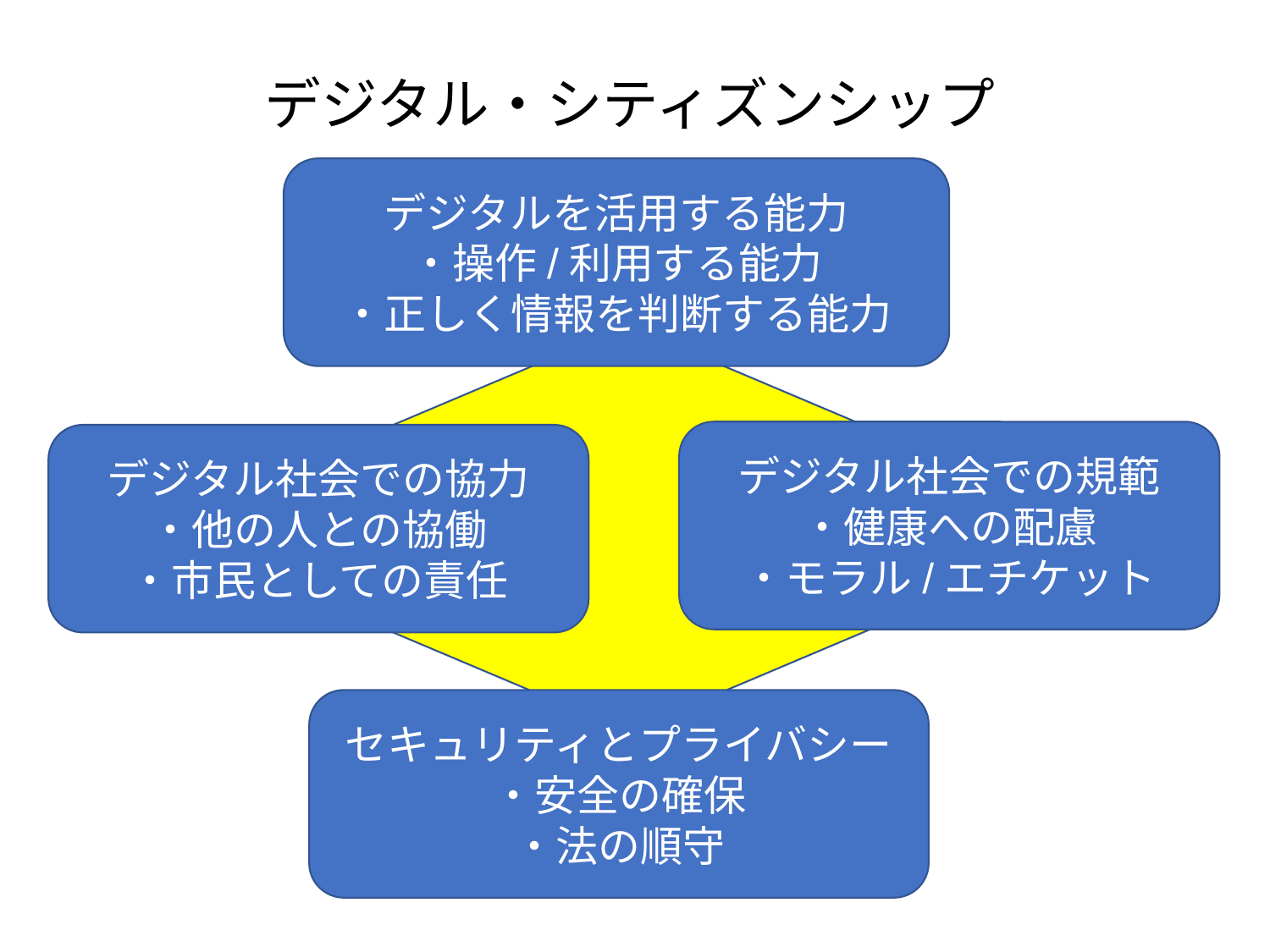

デジタル・シティズンシップ
デジタルを活用する能力
・操作/利用する能力
・正しく情報を判断する能力

デジタル社会での規範
・健康への配慮
・モラル/エチケット
デジタル社会での協力
・他の人との協働
・市民としての責任
セキュリティとプライバシー
・安全の確保
・法の順守